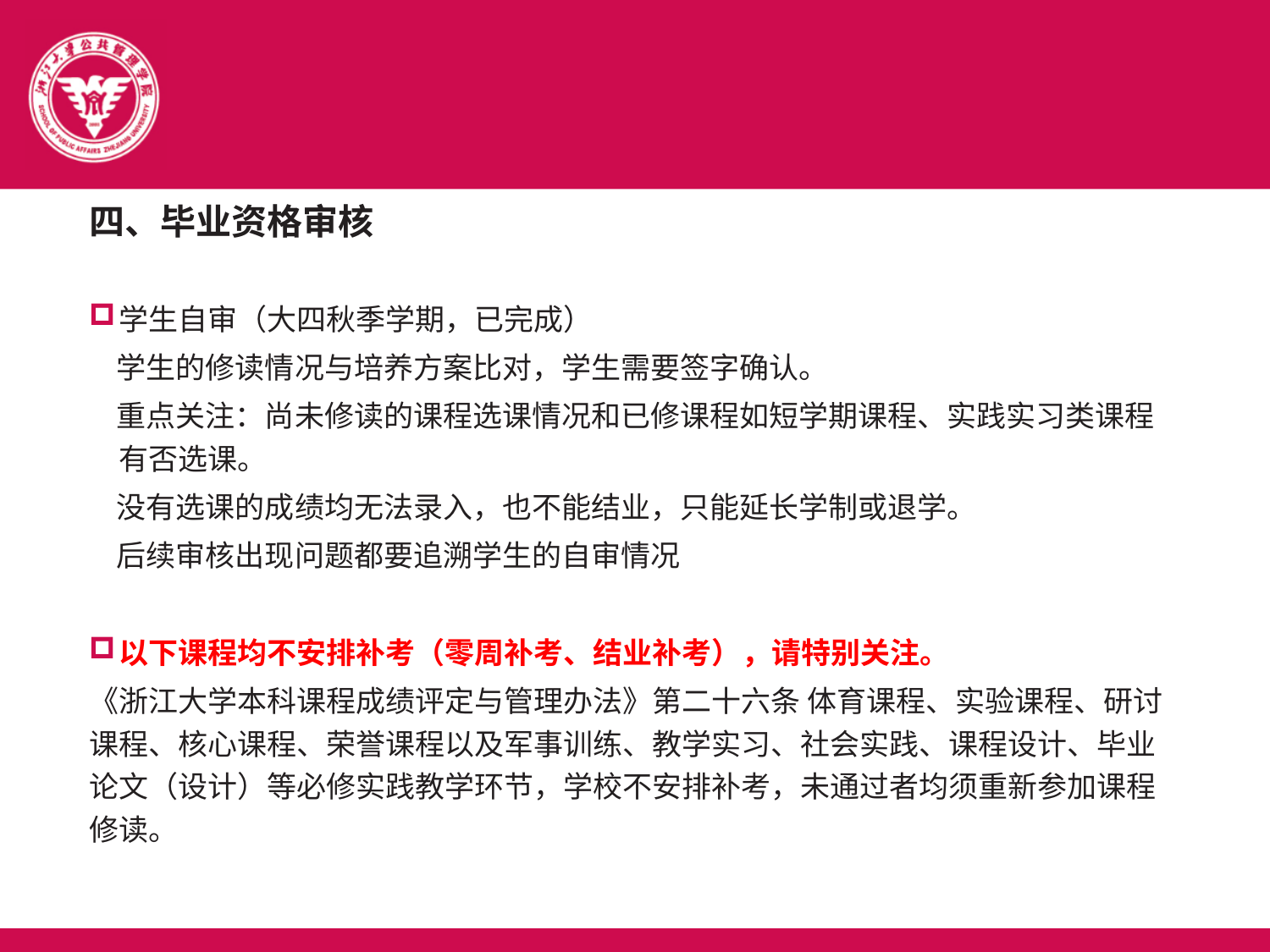

四、毕业资格审核

学生自审（大四秋季学期，已完成）
    学生的修读情况与培养方案比对，学生需要签字确认。
    重点关注：尚未修读的课程选课情况和已修课程如短学期课程、实践实习类课程有否选课。
    没有选课的成绩均无法录入，也不能结业，只能延长学制或退学。
    后续审核出现问题都要追溯学生的自审情况

以下课程均不安排补考（零周补考、结业补考），请特别关注。
《浙江大学本科课程成绩评定与管理办法》第二十六条 体育课程、实验课程、研讨课程、核心课程、荣誉课程以及军事训练、教学实习、社会实践、课程设计、毕业论文（设计）等必修实践教学环节，学校不安排补考，未通过者均须重新参加课程修读。